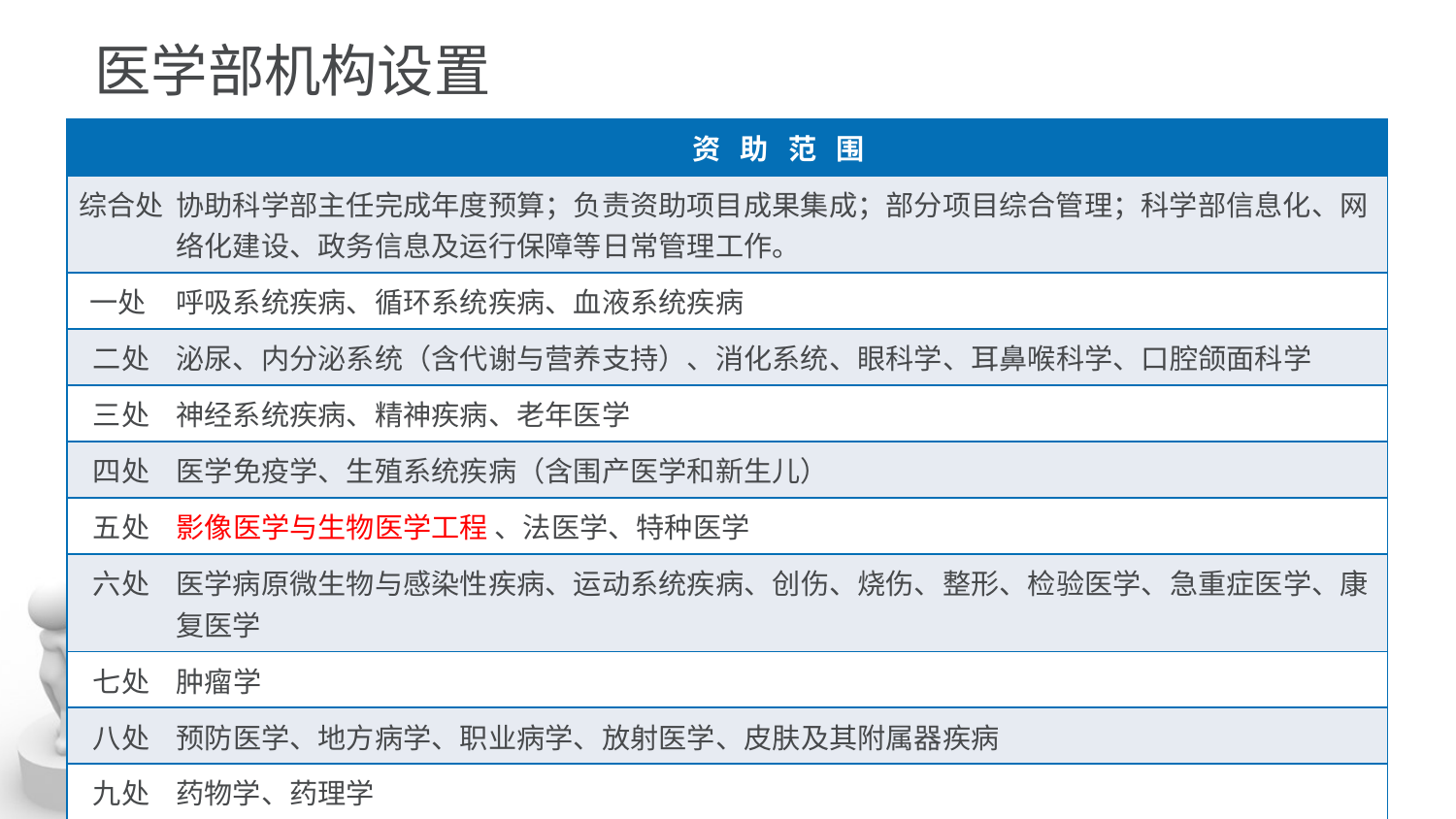

# 医学部机构设置
|  | 资 助 范 围 |
| --- | --- |
| 综合处 | 协助科学部主任完成年度预算；负责资助项目成果集成；部分项目综合管理；科学部信息化、网络化建设、政务信息及运行保障等日常管理工作。 |
| 一处 | 呼吸系统疾病、循环系统疾病、血液系统疾病 |
| 二处 | 泌尿、内分泌系统（含代谢与营养支持）、消化系统、眼科学、耳鼻喉科学、口腔颌面科学 |
| 三处 | 神经系统疾病、精神疾病、老年医学 |
| 四处 | 医学免疫学、生殖系统疾病（含围产医学和新生儿） |
| 五处 | 影像医学与生物医学工程 、法医学、特种医学 |
| 六处 | 医学病原微生物与感染性疾病、运动系统疾病、创伤、烧伤、整形、检验医学、急重症医学、康复医学 |
| 七处 | 肿瘤学 |
| 八处 | 预防医学、地方病学、职业病学、放射医学、皮肤及其附属器疾病 |
| 九处 | 药物学、药理学 |
| 十处 | 中医学、中西医结合学、中药学 |